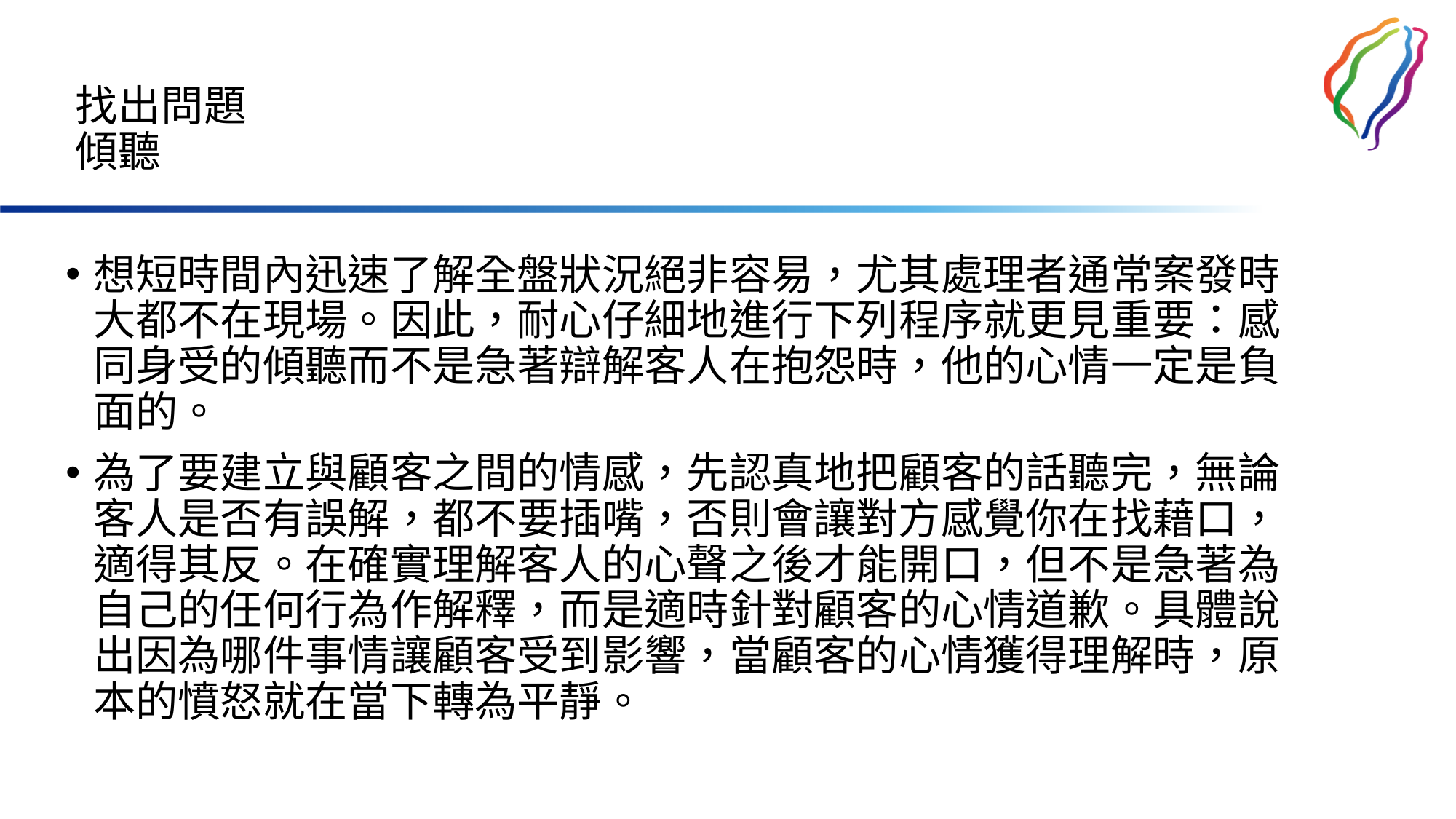

# 找出問題 傾聽
想短時間內迅速了解全盤狀況絕非容易，尤其處理者通常案發時大都不在現場。因此，耐心仔細地進行下列程序就更見重要：感同身受的傾聽而不是急著辯解客人在抱怨時，他的心情一定是負面的。
為了要建立與顧客之間的情感，先認真地把顧客的話聽完，無論客人是否有誤解，都不要插嘴，否則會讓對方感覺你在找藉口，適得其反。在確實理解客人的心聲之後才能開口，但不是急著為自己的任何行為作解釋，而是適時針對顧客的心情道歉。具體說出因為哪件事情讓顧客受到影響，當顧客的心情獲得理解時，原本的憤怒就在當下轉為平靜。